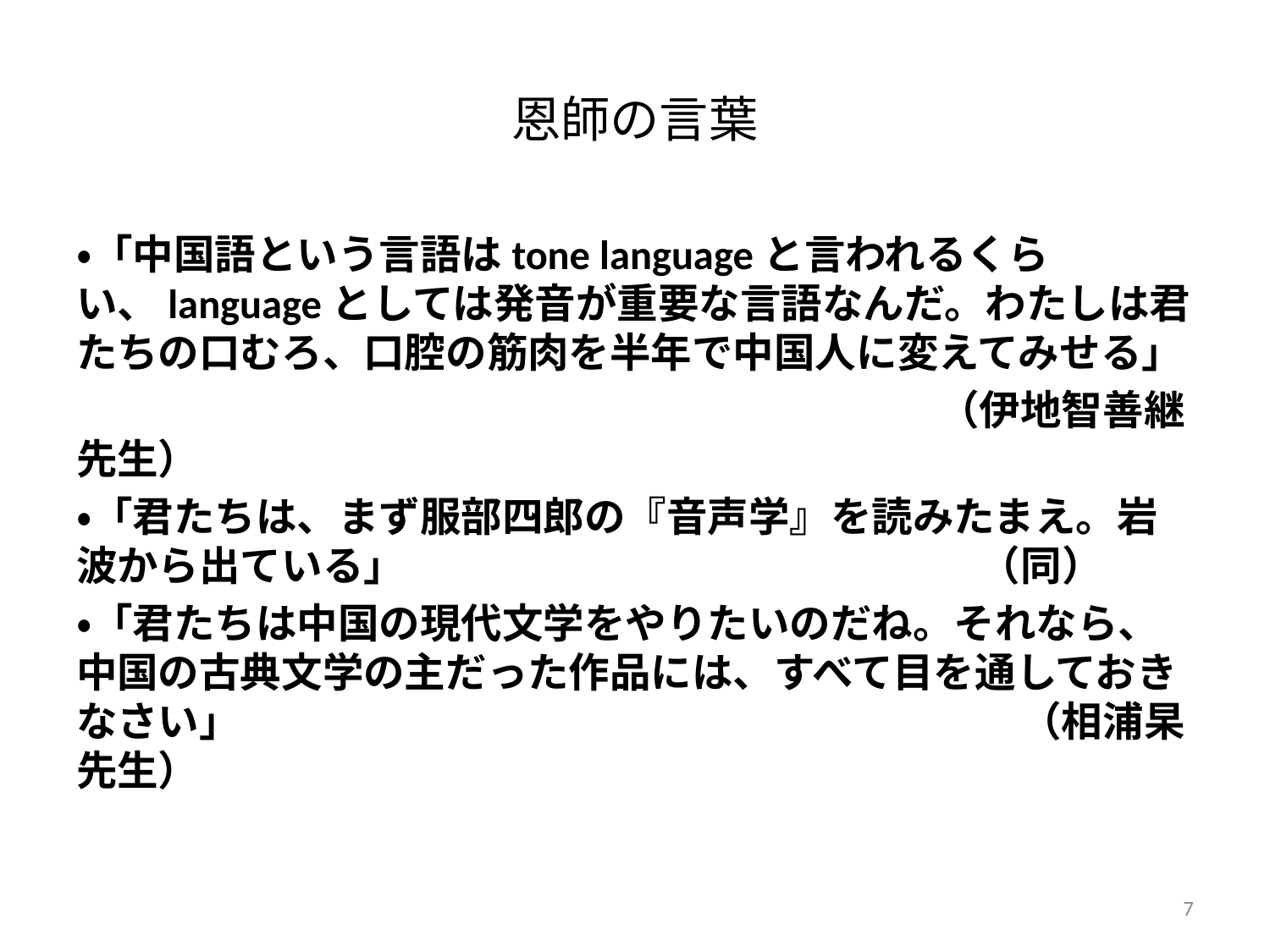

# 恩師の言葉
・「中国語という言語はtone languageと言われるくらい、languageとしては発音が重要な言語なんだ。わたしは君たちの口むろ、口腔の筋肉を半年で中国人に変えてみせる」
　　　　　　　　　　　　　　　　　　　　　（伊地智善継先生）
・「君たちは、まず服部四郎の『音声学』を読みたまえ。岩波から出ている」　　　　　　　　　　　　　　（同）
・「君たちは中国の現代文学をやりたいのだね。それなら、中国の古典文学の主だった作品には、すべて目を通しておきなさい」　　　　　　　　　　　　　　　　　　　（相浦杲先生）

7